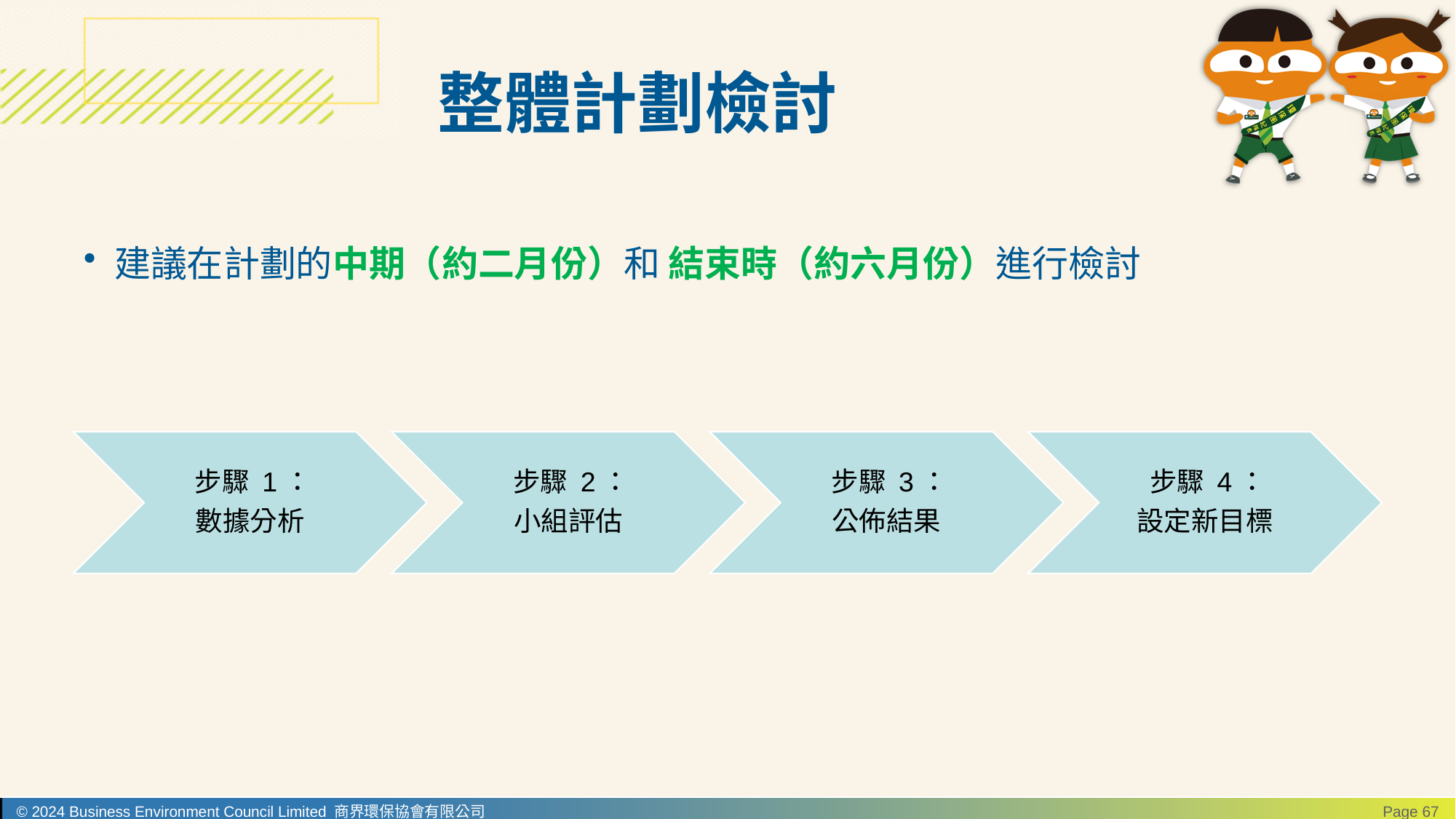

# 整體計劃檢討
建議在計劃的中期（約二月份）和 結束時（約六月份）進行檢討
步驟 1：
數據分析
步驟 2：
小組評估
步驟 3：
公佈結果
步驟 4：
設定新目標
© 2024 Business Environment Council Limited 商界環保協會有限公司
Page 67